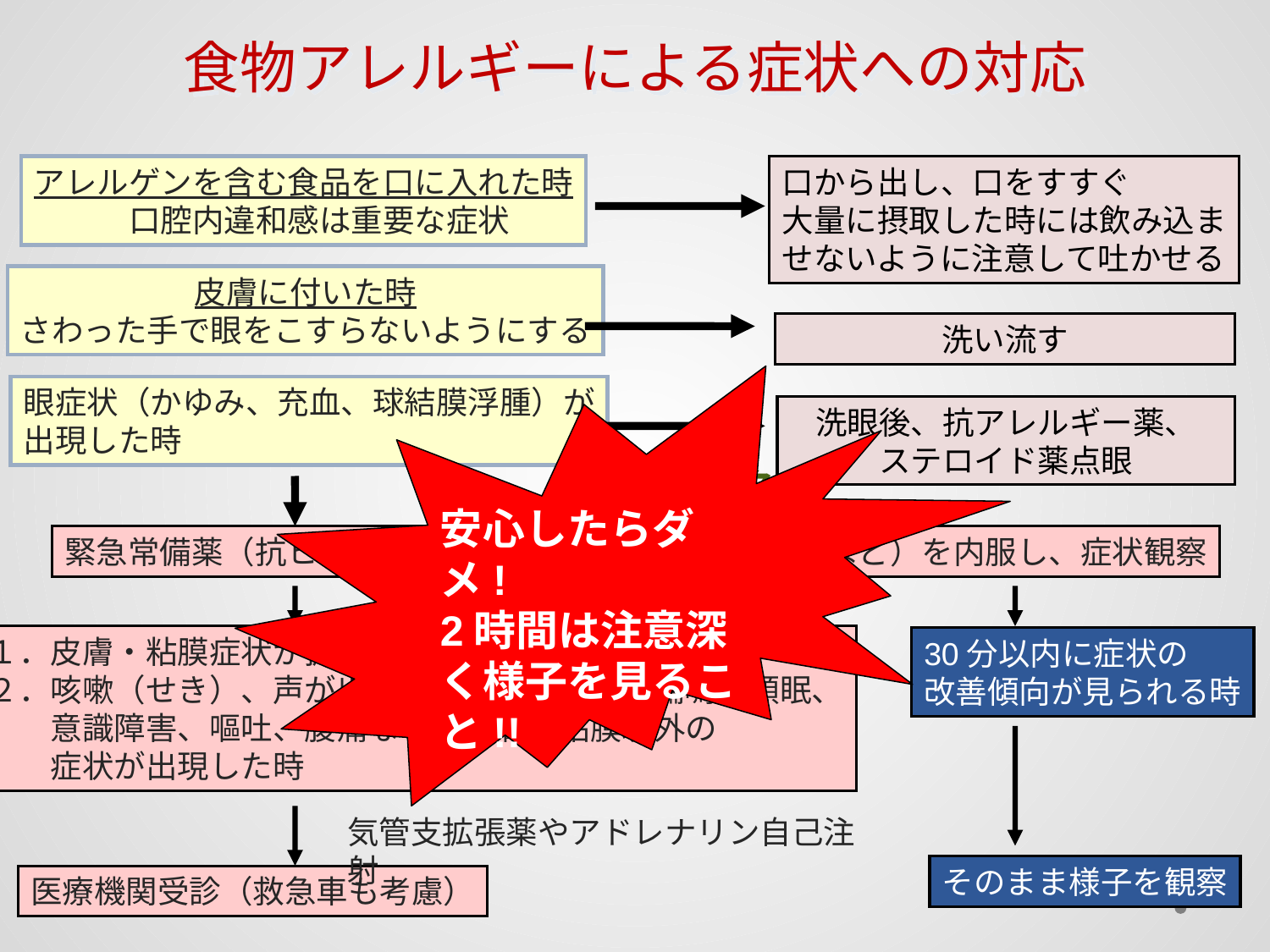

食物アレルギーによる症状への対応
アレルゲンを含む食品を口に入れた時
　口腔内違和感は重要な症状
口から出し、口をすすぐ
大量に摂取した時には飲み込ま
せないように注意して吐かせる

皮膚に付いた時
さわった手で眼をこすらないようにする
洗い流す

安心したらダメ!
2時間は注意深く様子を見ること!!
眼症状（かゆみ、充血、球結膜浮腫）が
出現した時
洗眼後、抗アレルギー薬、
ステロイド薬点眼

家族連絡

緊急常備薬（抗ヒスタミン薬、副腎皮質ステロイド薬など）を内服し、症状観察

１．皮膚・粘膜症状が拡大傾向にある時
２．咳嗽（せき）、声が出にくい、呼吸困難、喘鳴、傾眠、
　　意識障害、嘔吐、腹痛などの皮膚・粘膜以外の
　　症状が出現した時
30分以内に症状の
改善傾向が見られる時

気管支拡張薬やアドレナリン自己注射
そのまま様子を観察
医療機関受診（救急車も考慮）